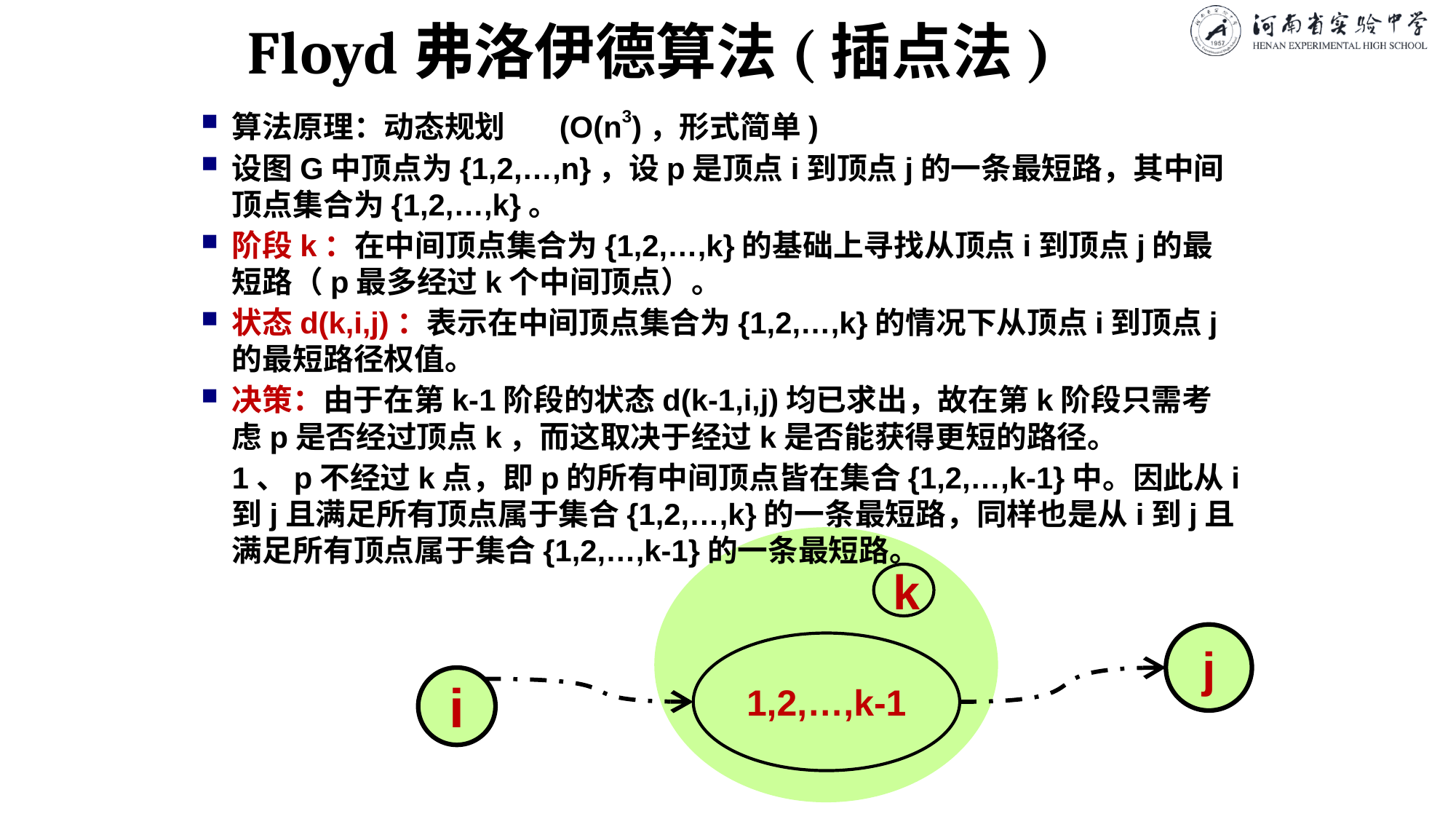

# Floyd弗洛伊德算法(插点法)
算法原理：动态规划 	(O(n3)，形式简单)
设图G中顶点为{1,2,…,n}，设p是顶点i到顶点j的一条最短路，其中间顶点集合为{1,2,…,k}。
阶段k：在中间顶点集合为{1,2,…,k}的基础上寻找从顶点i到顶点j的最短路（p最多经过k个中间顶点）。
状态d(k,i,j)：表示在中间顶点集合为{1,2,…,k}的情况下从顶点i到顶点j的最短路径权值。
决策：由于在第k-1阶段的状态d(k-1,i,j)均已求出，故在第k阶段只需考虑p是否经过顶点k，而这取决于经过k是否能获得更短的路径。
	1、p不经过k点，即p的所有中间顶点皆在集合{1,2,…,k-1}中。因此从i到j且满足所有顶点属于集合{1,2,…,k}的一条最短路，同样也是从i到j且满足所有顶点属于集合{1,2,…,k-1}的一条最短路。

k
j
1,2,…,k-1
i